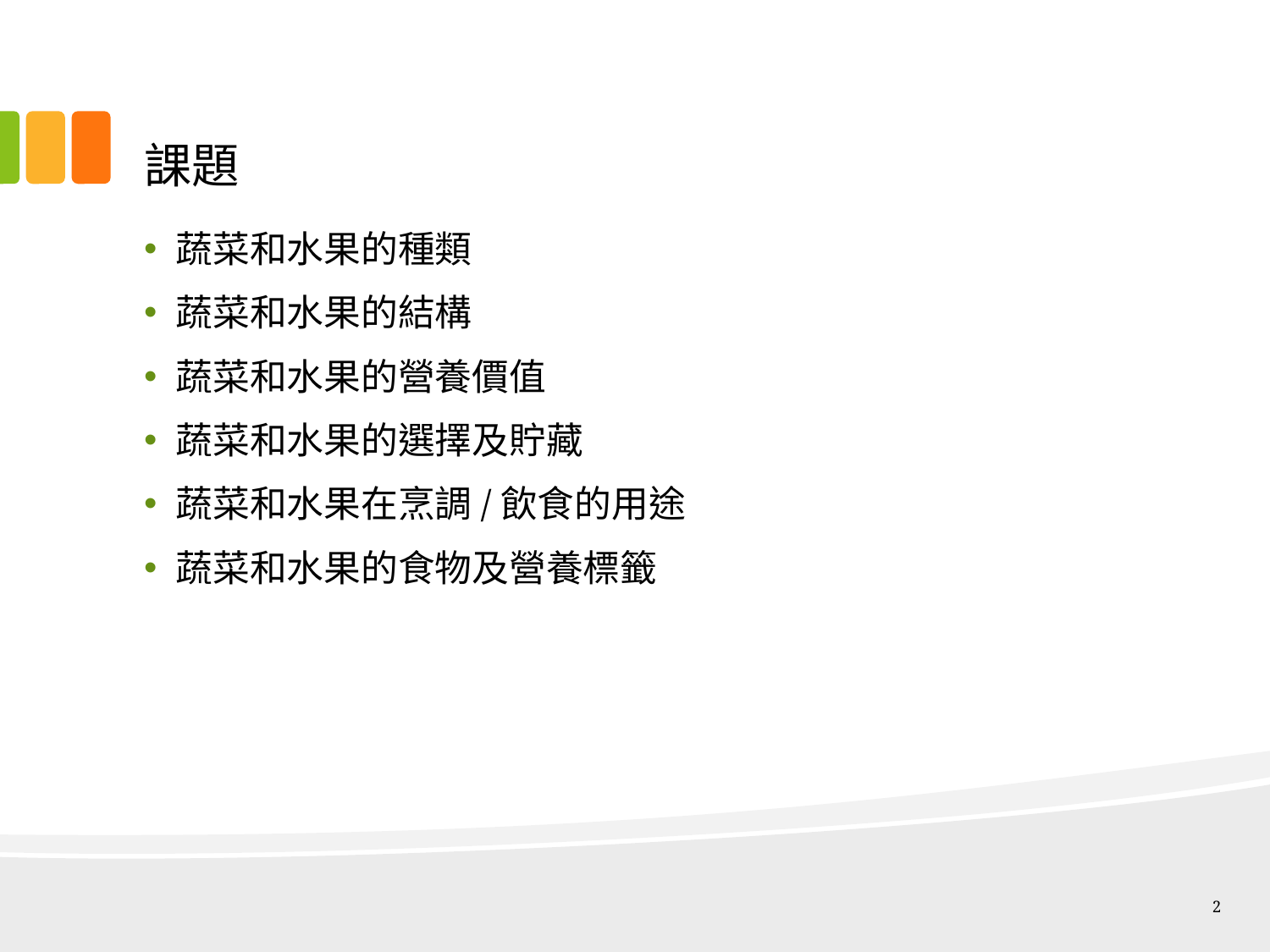

# 課題
蔬菜和水果的種類
蔬菜和水果的結構
蔬菜和水果的營養價值
蔬菜和水果的選擇及貯藏
蔬菜和水果在烹調/飲食的用途
蔬菜和水果的食物及營養標籤

2